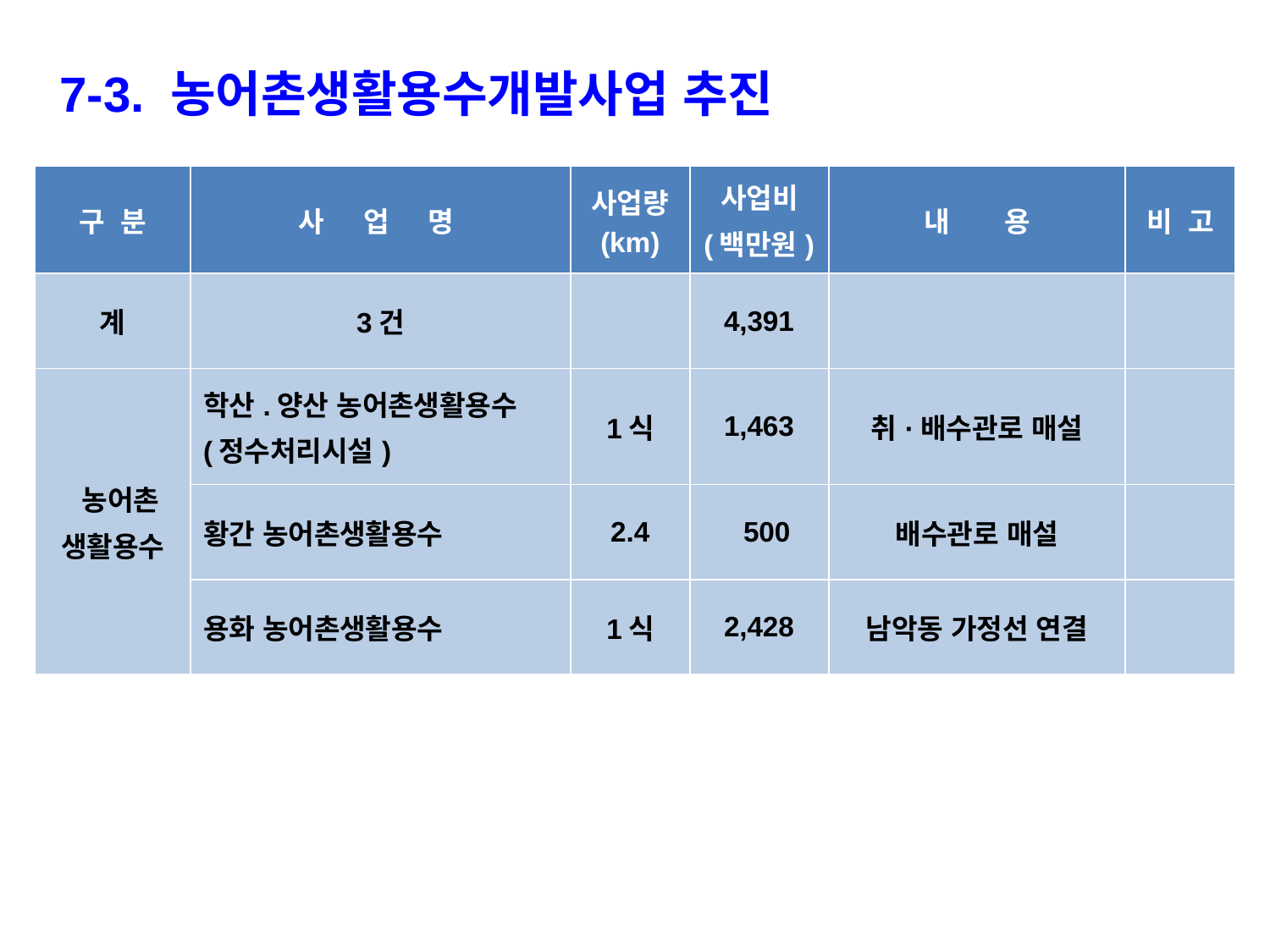

7-3. 농어촌생활용수개발사업 추진
| 구 분 | 사 업 명 | 사업량 (km) | 사업비 (백만원) | 내 용 | 비 고 |
| --- | --- | --- | --- | --- | --- |
| 계 | 3건 |  | 4,391 |  |  |
| 농어촌 생활용수 | 학산.양산 농어촌생활용수 (정수처리시설) | 1식 | 1,463 | 취·배수관로 매설 |  |
|  | 황간 농어촌생활용수 | 2.4 | 500 | 배수관로 매설 |  |
|  | 용화 농어촌생활용수 | 1식 | 2,428 | 남악동 가정선 연결 |  |